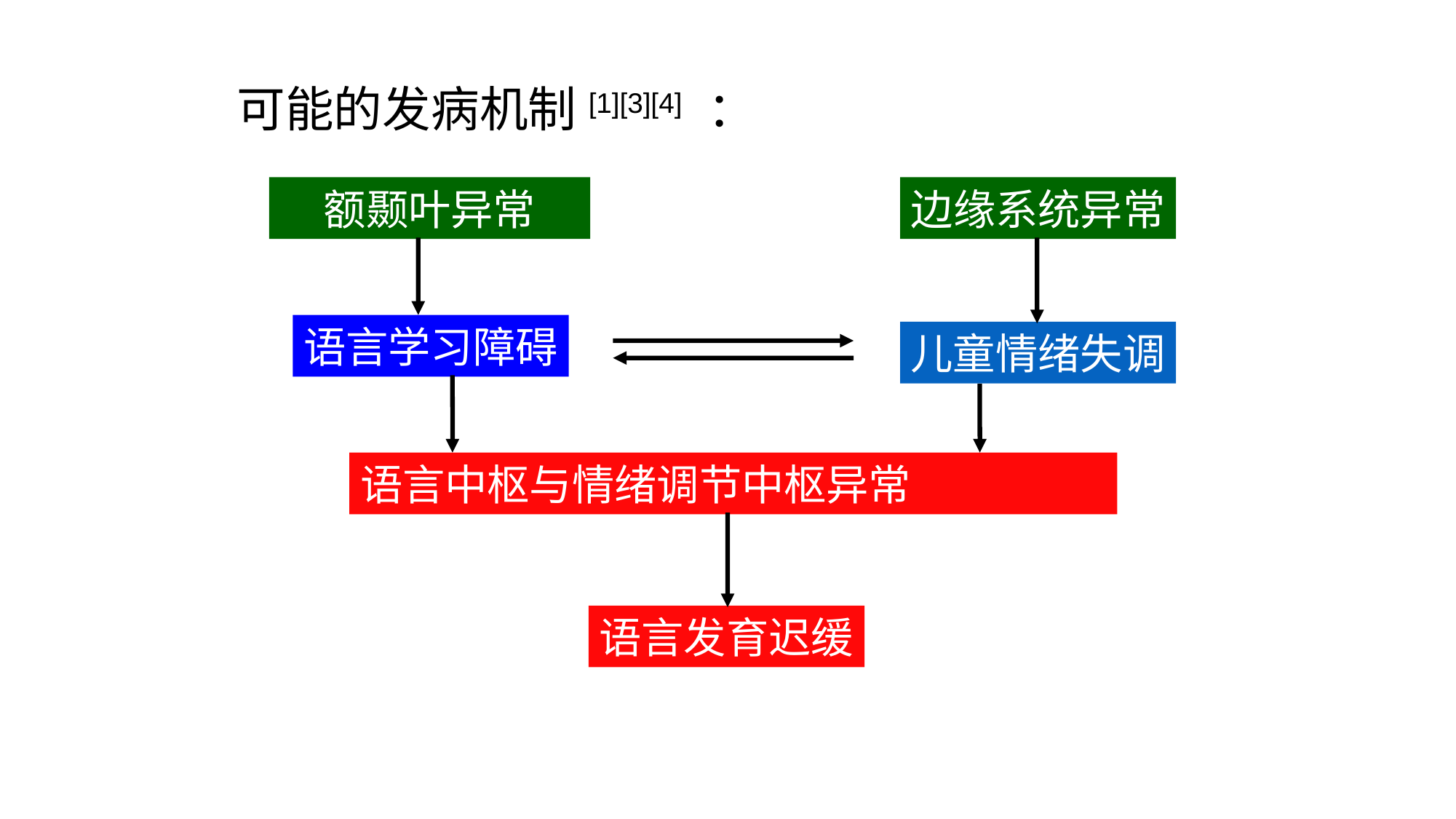

可能的发病机制[1][3][4] ：
额颞叶异常
边缘系统异常

语言学习障碍
儿童情绪失调

语言中枢与情绪调节中枢异常

语言发育迟缓